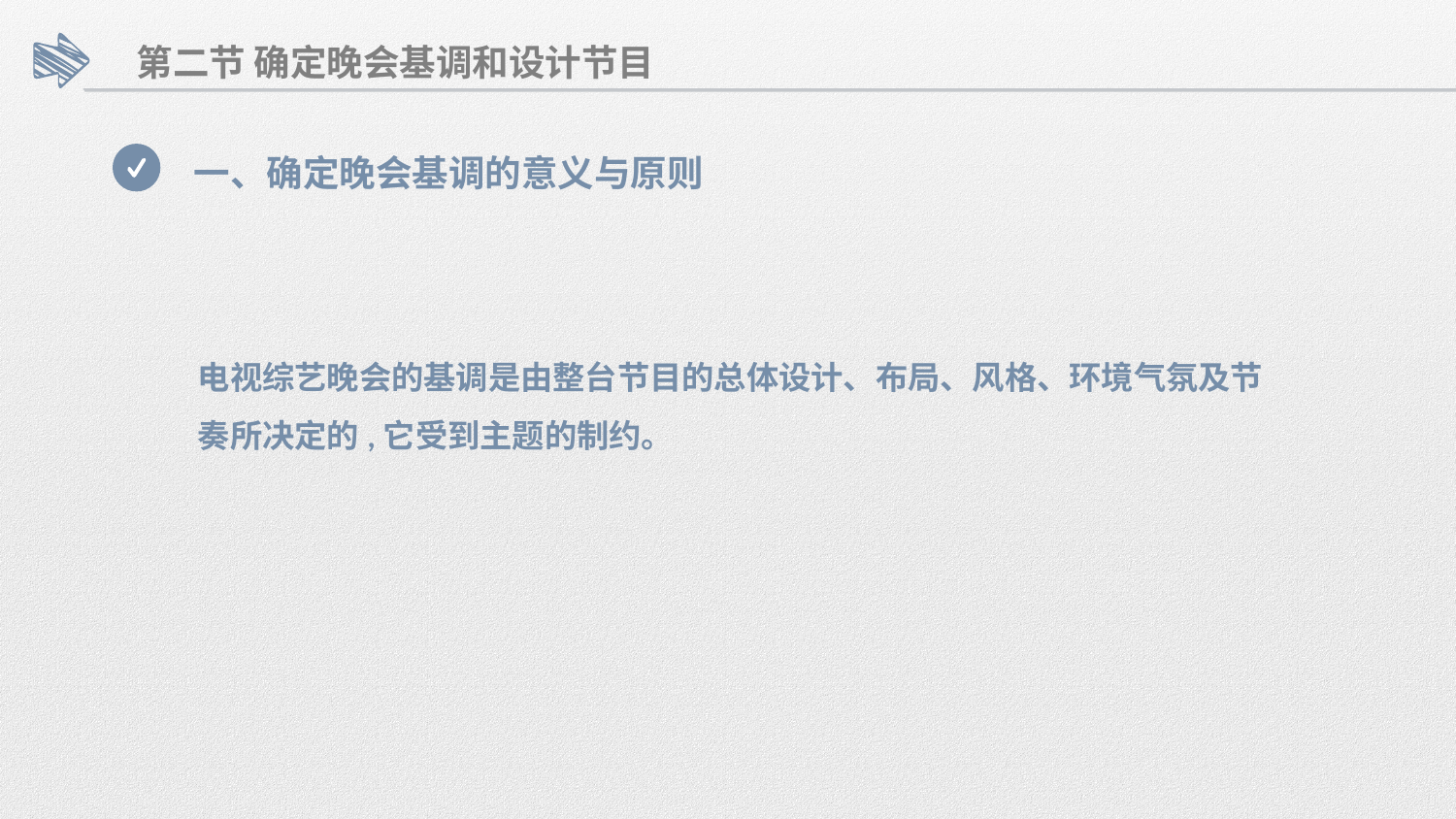

第二节 确定晚会基调和设计节目
一、确定晚会基调的意义与原则

电视综艺晚会的基调是由整台节目的总体设计、布局、风格、环境气氛及节
奏所决定的,它受到主题的制约。